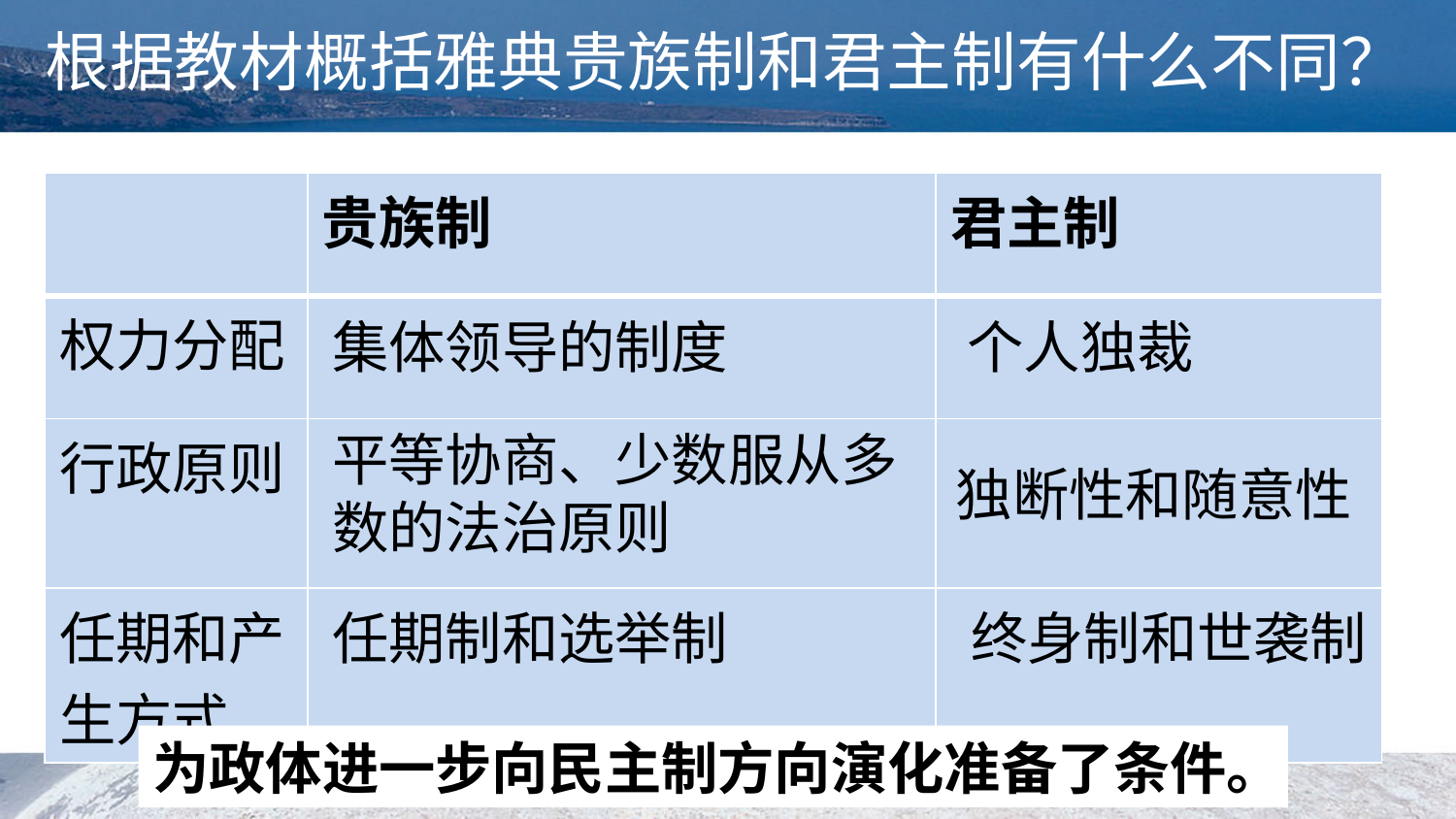

根据教材概括雅典贵族制和君主制有什么不同？
|  | 贵族制 | 君主制 |
| --- | --- | --- |
| 权力分配 |  |  |
| 行政原则 |  |  |
| 任期和产生方式 |  |  |
集体领导的制度
个人独裁
平等协商、少数服从多
数的法治原则
独断性和随意性
任期制和选举制
终身制和世袭制
为政体进一步向民主制方向演化准备了条件。